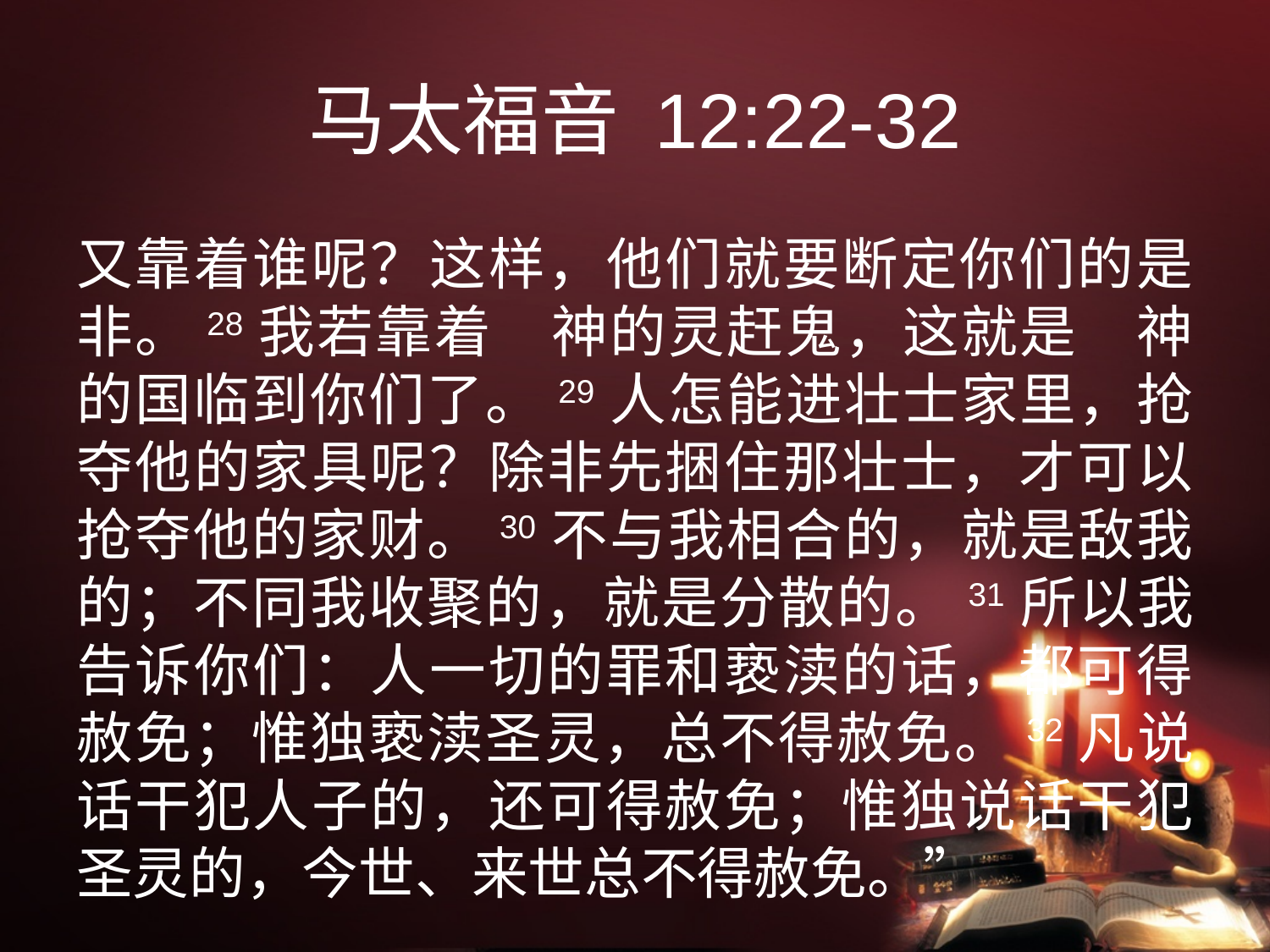

# 马太福音 12:22-32
又靠着谁呢？这样，他们就要断定你们的是非。28我若靠着　神的灵赶鬼，这就是　神的国临到你们了。29人怎能进壮士家里，抢夺他的家具呢？除非先捆住那壮士，才可以抢夺他的家财。30不与我相合的，就是敌我的；不同我收聚的，就是分散的。31所以我告诉你们：人一切的罪和亵渎的话，都可得赦免；惟独亵渎圣灵，总不得赦免。32凡说话干犯人子的，还可得赦免；惟独说话干犯圣灵的，今世、来世总不得赦免。”